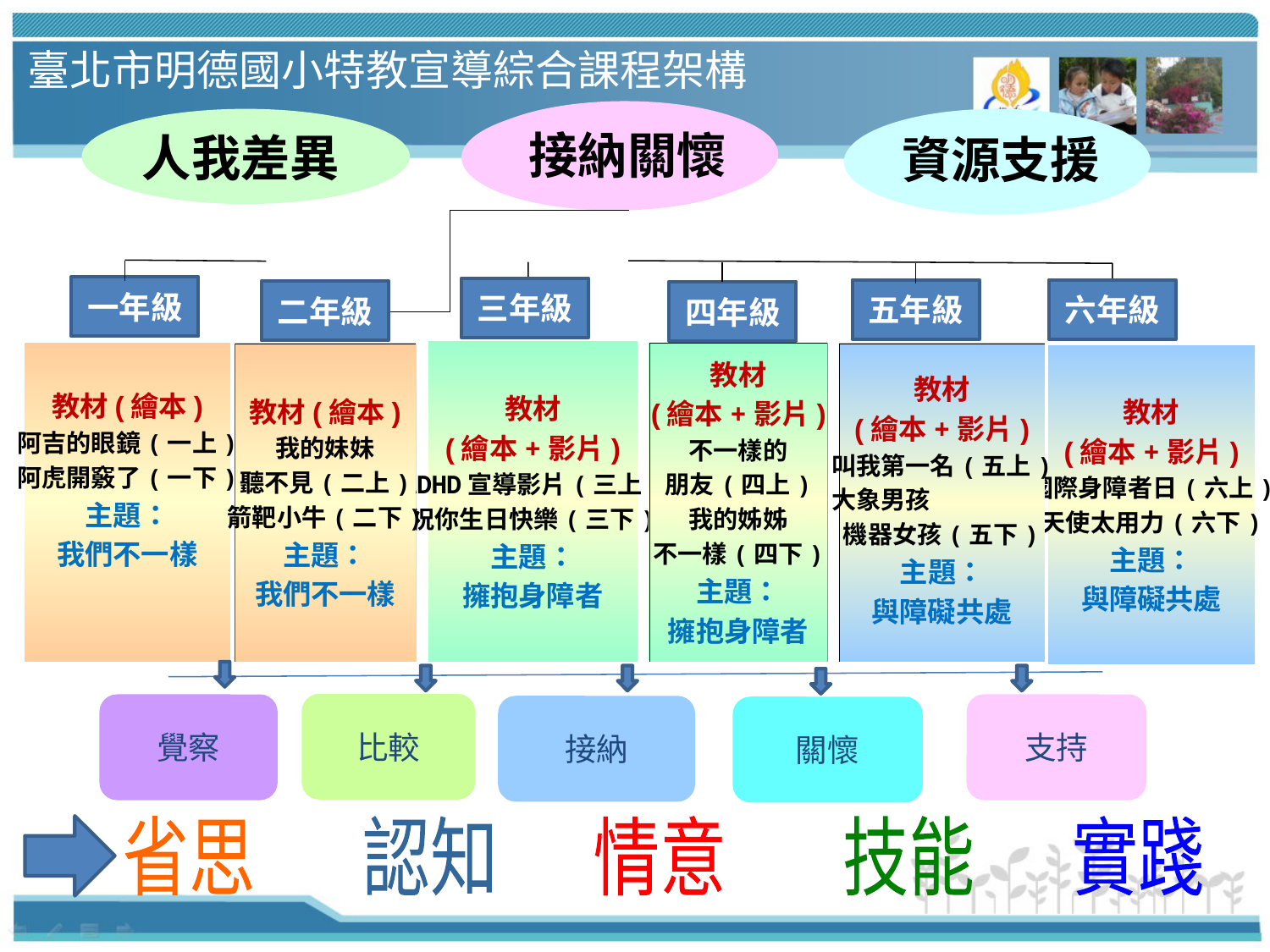

臺北市明德國小特教宣導綜合課程架構
接納關懷
群體關係
人我差異

資源支援

一年級
三年級
五年級
六年級
二年級
四年級
教材
(繪本+影片)
ADHD宣導影片(三上)
祝你生日快樂(三下)
主題：
擁抱身障者

教材(繪本)
阿吉的眼鏡(一上)
阿虎開竅了(一下)
主題：
我們不一樣

教材
(繪本+影片)
不一樣的
朋友(四上)
我的姊姊
不一樣(四下)
主題：
擁抱身障者

教材(繪本)
我的妹妹
聽不見(二上)
箭靶小牛(二下)
主題：
我們不一樣

教材
(繪本+影片)
叫我第一名(五上)
大象男孩
 機器女孩(五下)
主題：
與障礙共處

教材
(繪本+影片)
國際身障者日(六上)
天使太用力(六下)
主題：
與障礙共處

比較
覺察
支持
接納
關懷

省思
認知
情意
技能
實踐